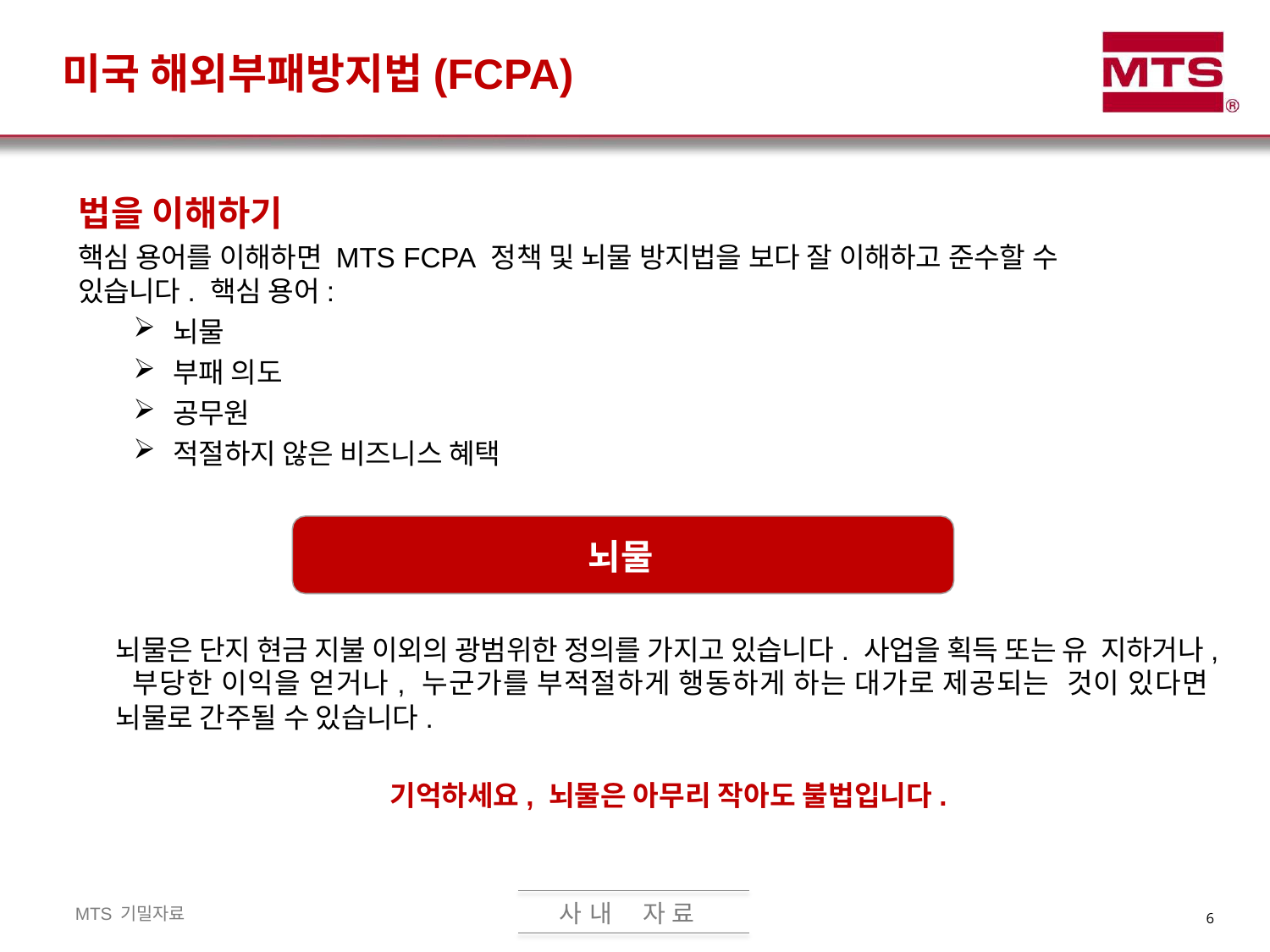

# 미국 해외부패방지법(FCPA)
법을 이해하기
핵심 용어를 이해하면 MTS FCPA 정책 및 뇌물 방지법을 보다 잘 이해하고 준수할 수  있습니다. 핵심 용어:
뇌물
부패 의도
공무원
적절하지 않은 비즈니스 혜택

뇌물
뇌물은 단지 현금 지불 이외의 광범위한 정의를 가지고 있습니다. 사업을 획득 또는 유  지하거나, 부당한 이익을 얻거나, 누군가를 부적절하게 행동하게 하는 대가로 제공되는  것이 있다면 뇌물로 간주될 수 있습니다.

기억하세요, 뇌물은 아무리 작아도 불법입니다.
사 내
자 료
MTS 기밀자료
6